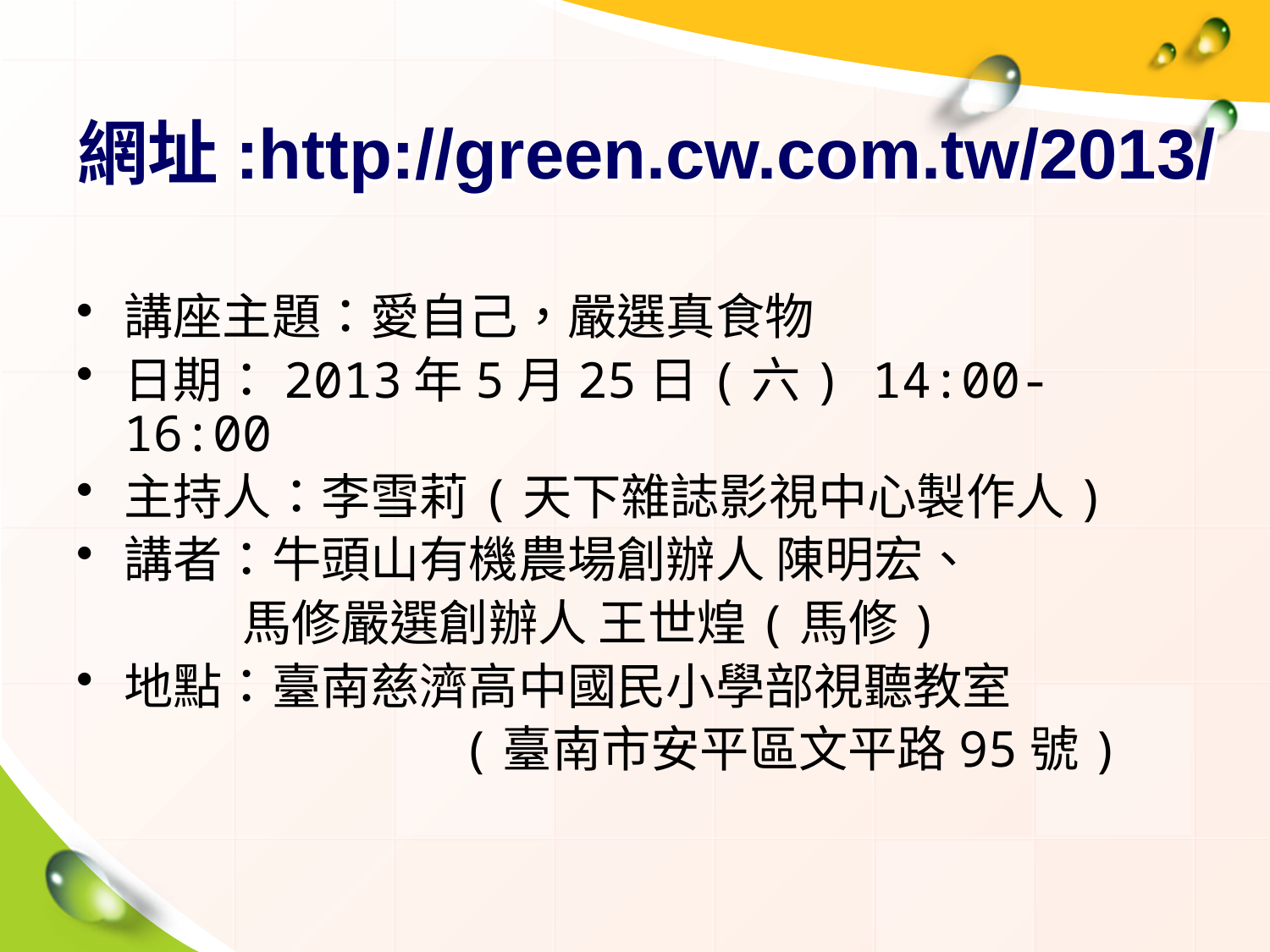

# 網址:http://green.cw.com.tw/2013/
講座主題：愛自己，嚴選真食物
日期：2013年5月25日(六) 14:00-16:00
主持人：李雪莉(天下雜誌影視中心製作人)
講者：牛頭山有機農場創辦人 陳明宏、
              馬修嚴選創辦人 王世煌(馬修)
地點：臺南慈濟高中國民小學部視聽教室
             (臺南市安平區文平路95號)